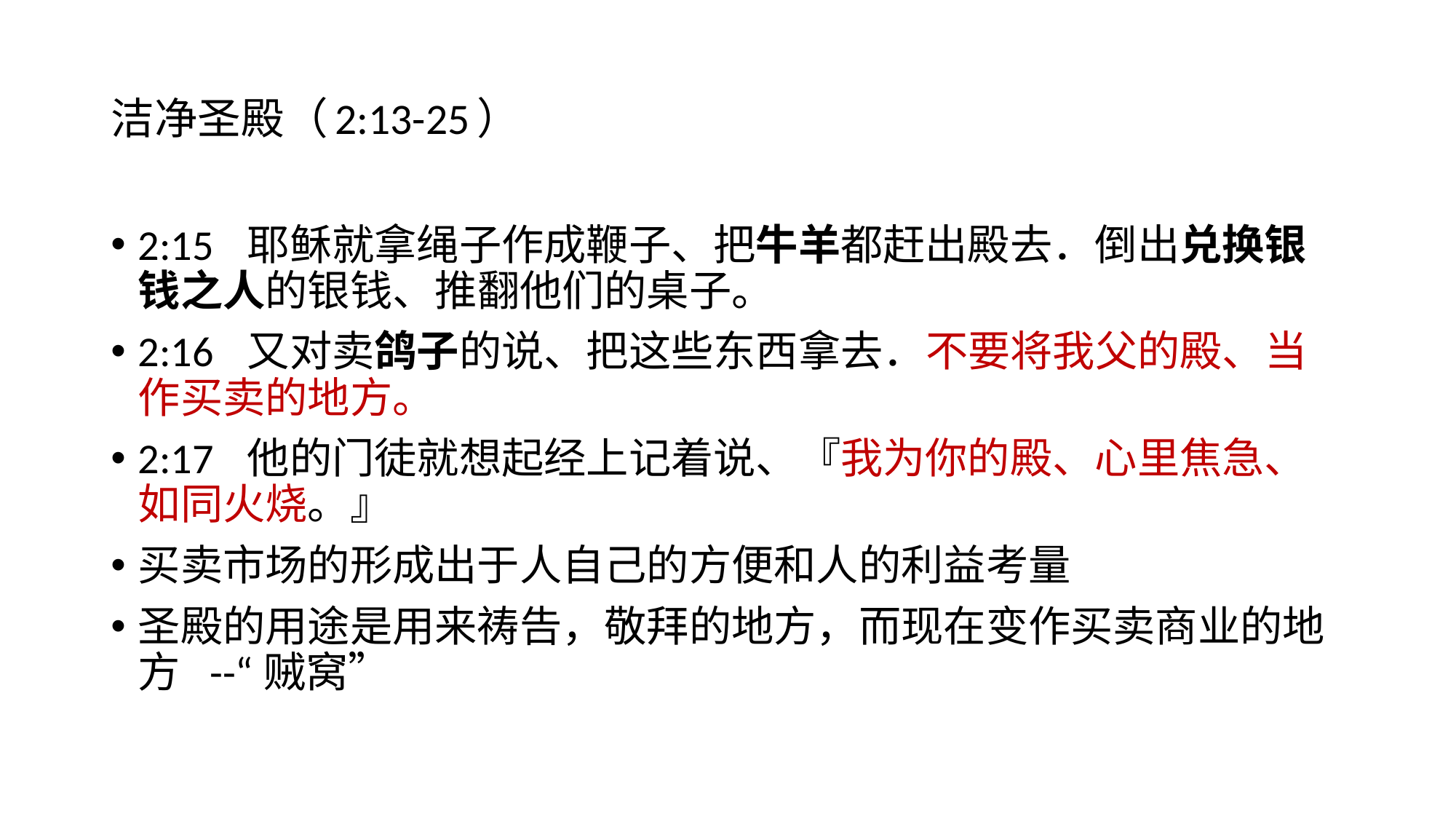

# 洁净圣殿（2:13-25）
2:15	耶稣就拿绳子作成鞭子、把牛羊都赶出殿去．倒出兑换银钱之人的银钱、推翻他们的桌子。
2:16	又对卖鸽子的说、把这些东西拿去．不要将我父的殿、当作买卖的地方。
2:17	他的门徒就想起经上记着说、『我为你的殿、心里焦急、如同火烧。』
买卖市场的形成出于人自己的方便和人的利益考量
圣殿的用途是用来祷告，敬拜的地方，而现在变作买卖商业的地方  --“贼窝”